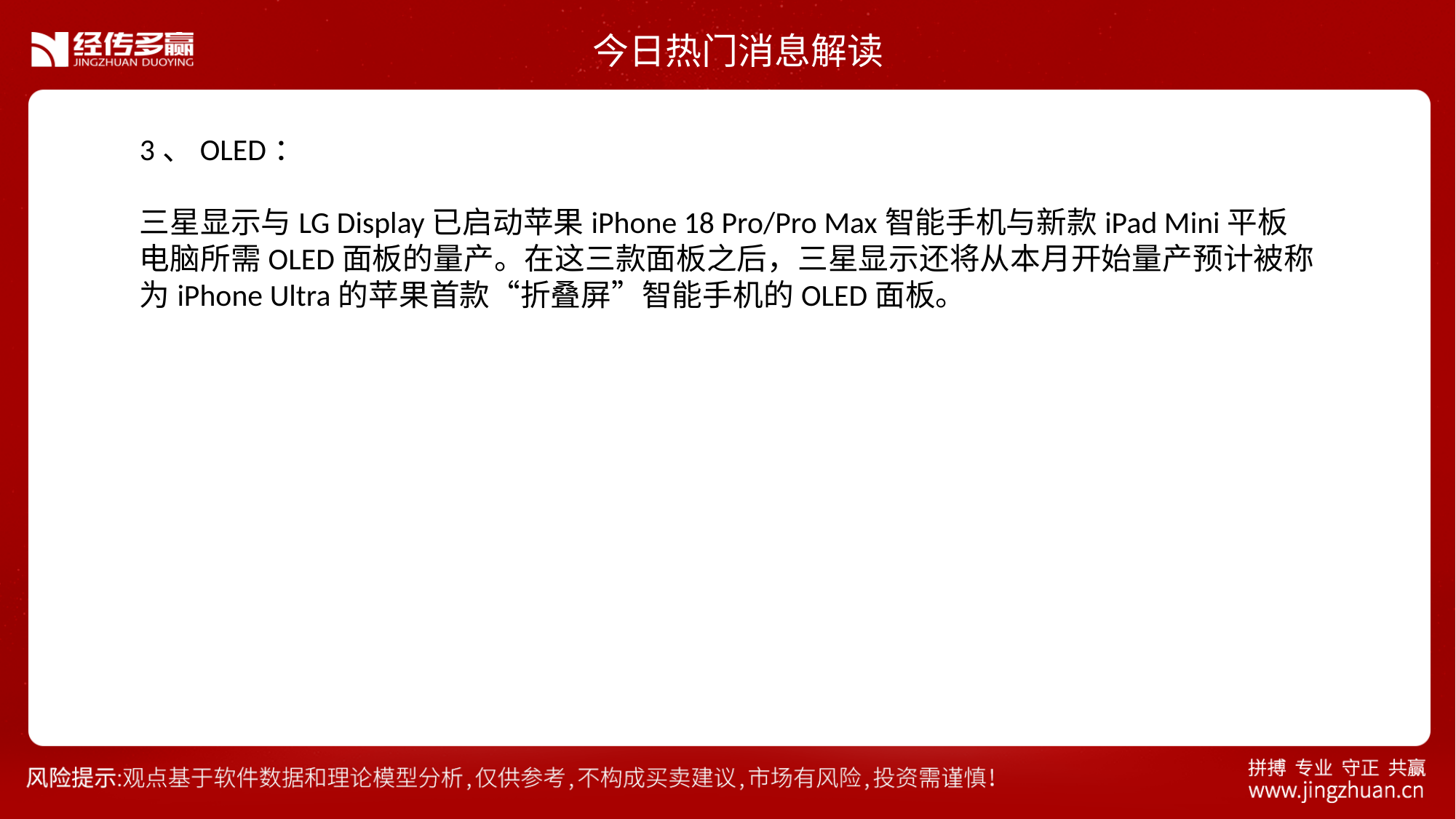

今日热门消息解读
3、OLED：

三星显示与LG Display已启动苹果iPhone 18 Pro/Pro Max智能手机与新款iPad Mini平板电脑所需OLED面板的量产。在这三款面板之后，三星显示还将从本月开始量产预计被称为iPhone Ultra的苹果首款“折叠屏”智能手机的OLED面板。